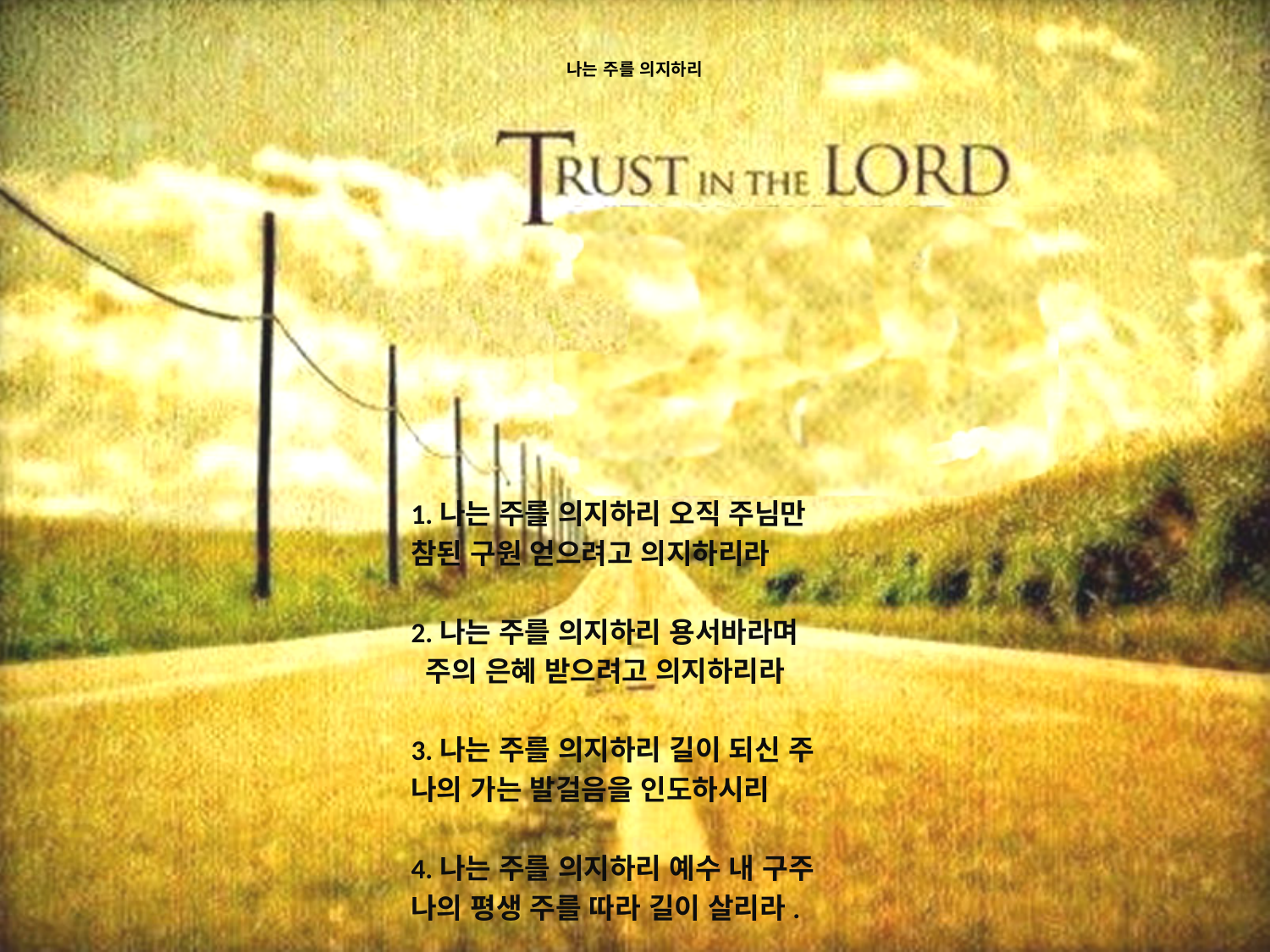

# 나는 주를 의지하리
1.나는 주를 의지하리 오직 주님만
참된 구원 얻으려고 의지하리라

2.나는 주를 의지하리 용서바라며
 주의 은혜 받으려고 의지하리라

3.나는 주를 의지하리 길이 되신 주
나의 가는 발걸음을 인도하시리

4.나는 주를 의지하리 예수 내 구주
나의 평생 주를 따라 길이 살리라.